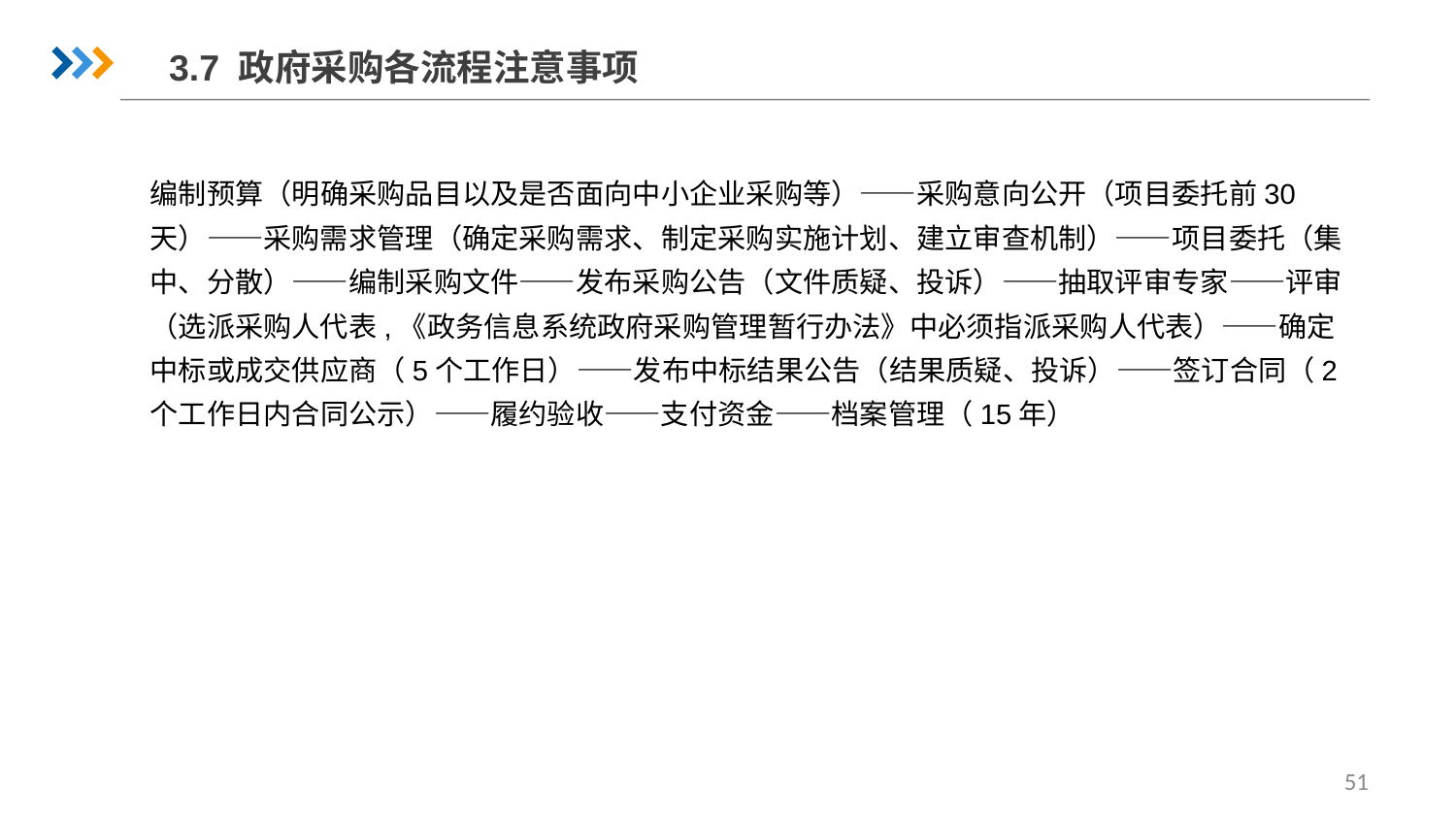

3.7 政府采购各流程注意事项

编制预算（明确采购品目以及是否面向中小企业采购等）——采购意向公开（项目委托前30天）——采购需求管理（确定采购需求、制定采购实施计划、建立审查机制）——项目委托（集中、分散）——编制采购文件——发布采购公告（文件质疑、投诉）——抽取评审专家——评审（选派采购人代表,《政务信息系统政府采购管理暂行办法》中必须指派采购人代表）——确定中标或成交供应商（5个工作日）——发布中标结果公告（结果质疑、投诉）——签订合同（2个工作日内合同公示）——履约验收——支付资金——档案管理（15年）

51